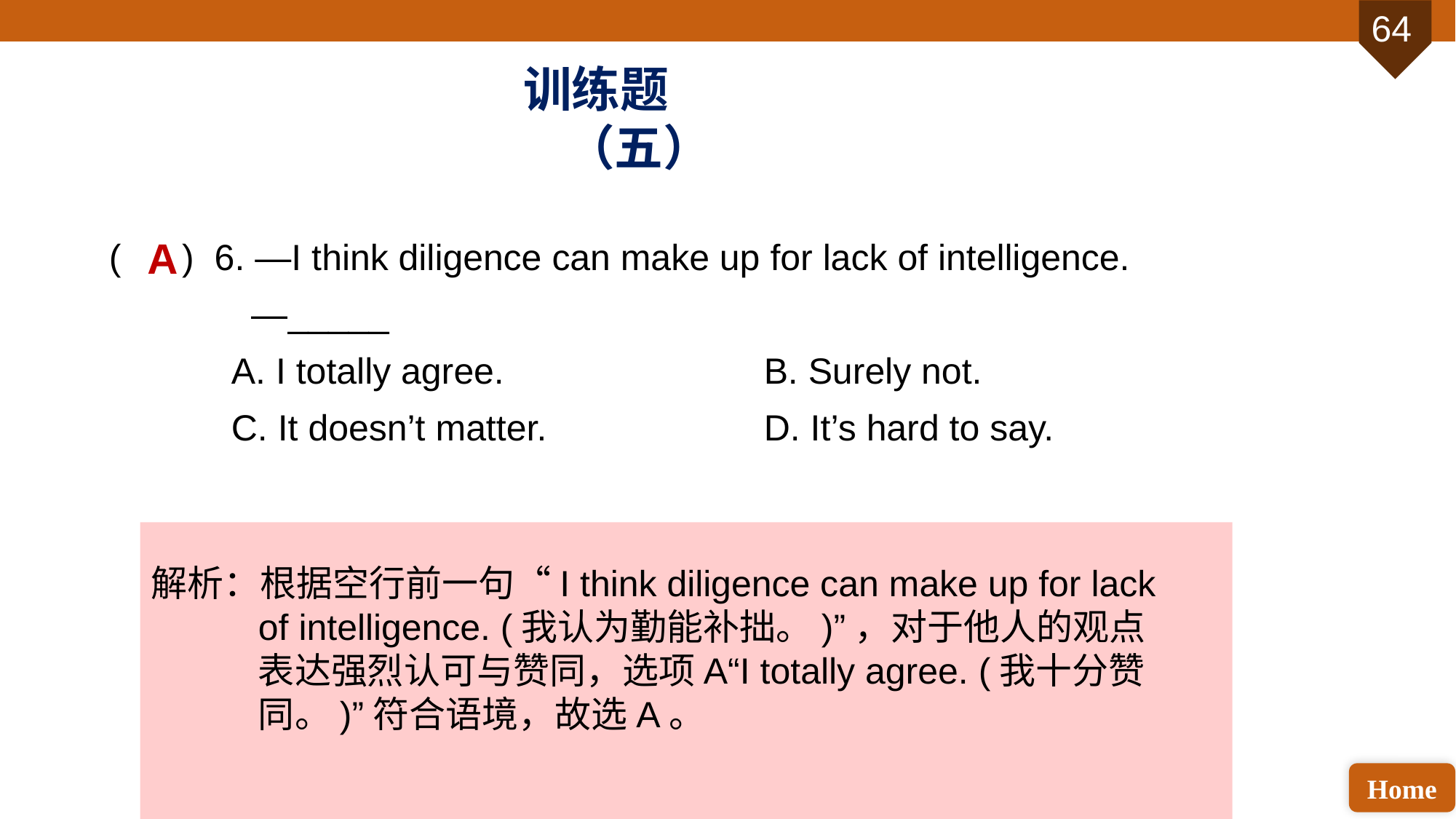

训练题（五）
(      )  6. —I think diligence can make up for lack of intelligence.
              —_____
            A. I totally agree. 			B. Surely not.
            C. It doesn’t matter. 		D. It’s hard to say.
A

解析：根据空行前一句“I think diligence can make up for lack of intelligence. (我认为勤能补拙。)”，对于他人的观点表达强烈认可与赞同，选项A“I totally agree. (我十分赞同。)”符合语境，故选A。